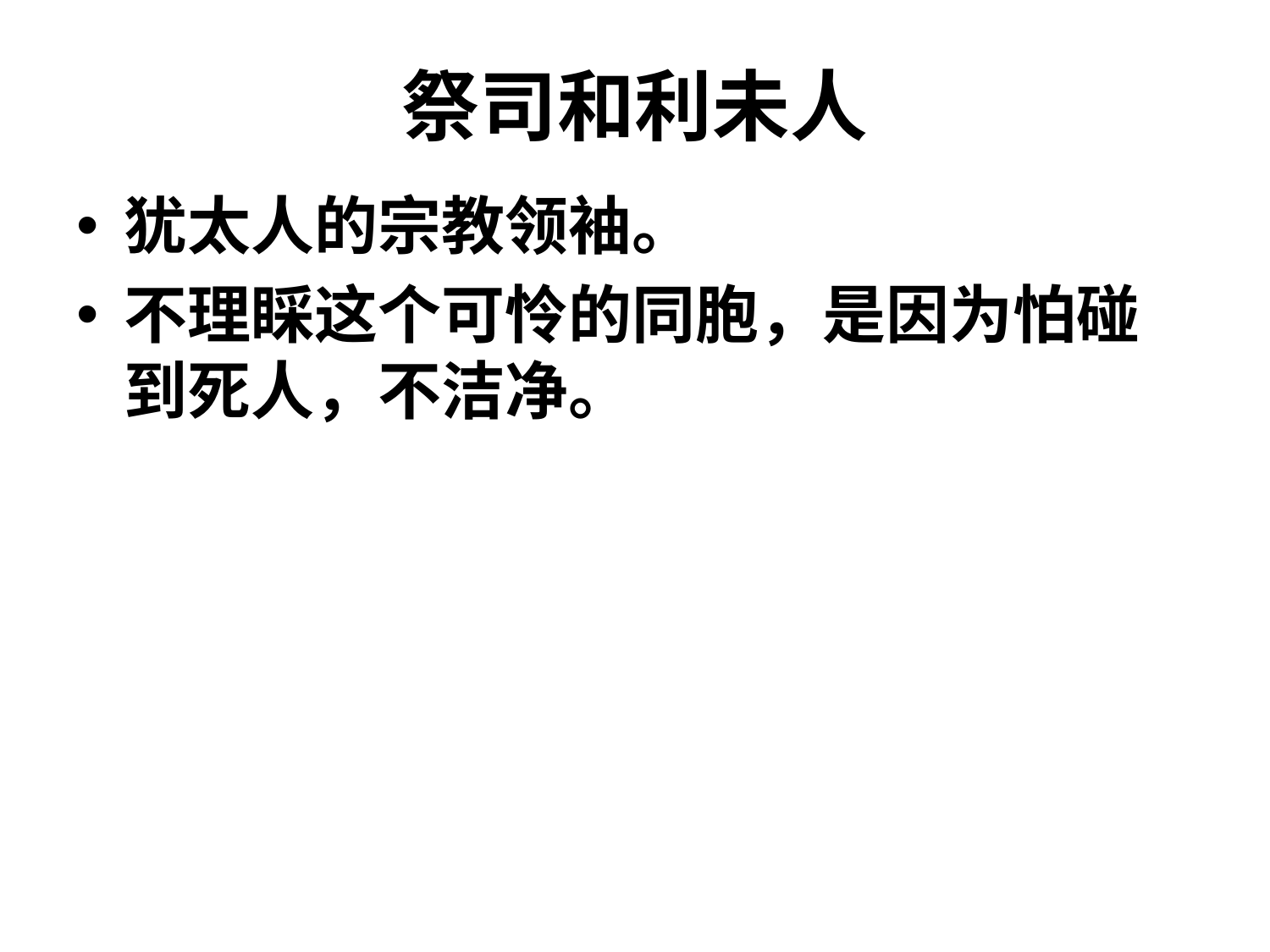

# 祭司和利未人
犹太人的宗教领袖。
不理睬这个可怜的同胞，是因为怕碰到死人，不洁净。